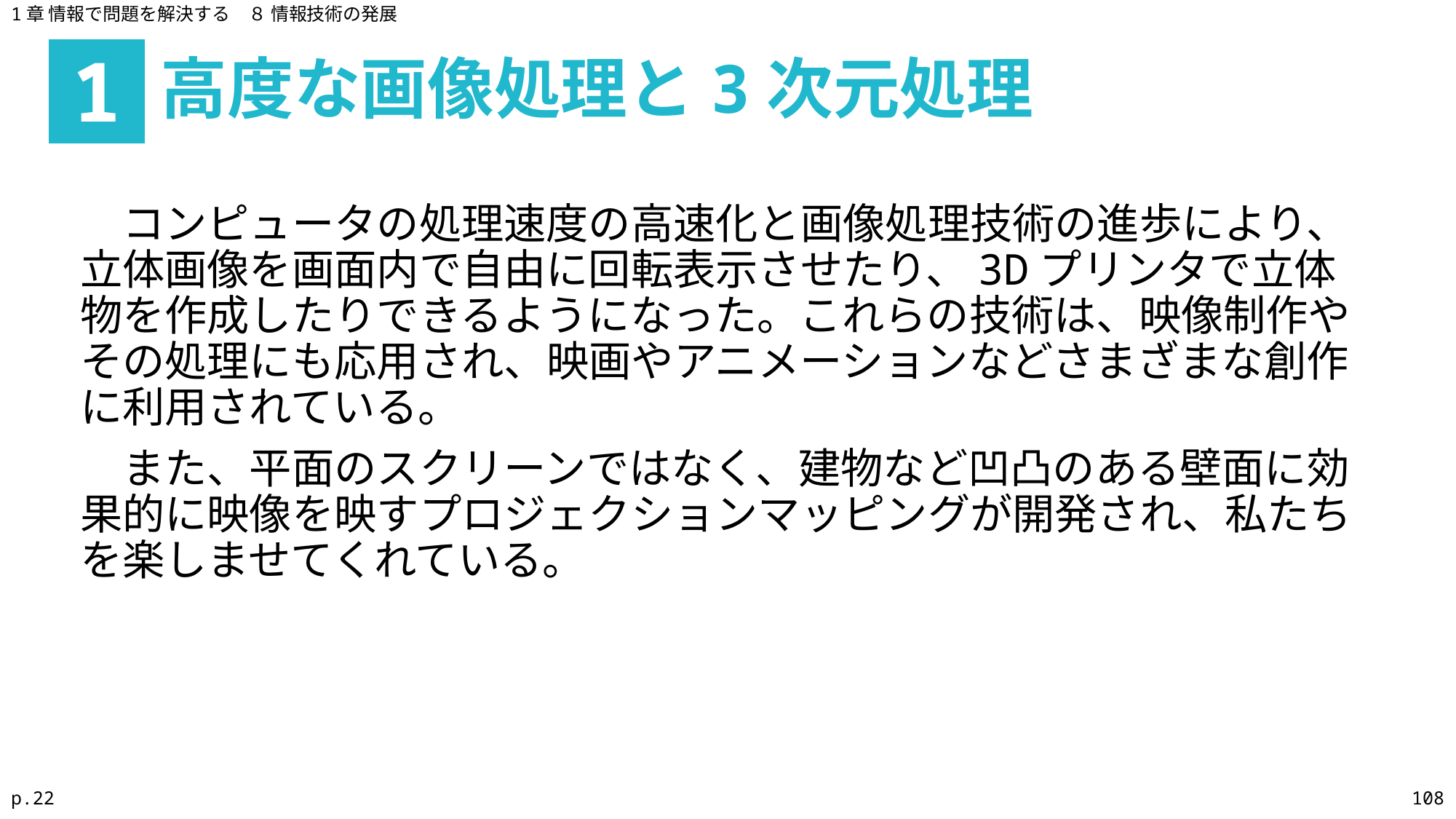

1章 情報で問題を解決する　８ 情報技術の発展
高度な画像処理と3次元処理
1
　コンピュータの処理速度の高速化と画像処理技術の進歩により、立体画像を画面内で自由に回転表示させたり、3Dプリンタで立体物を作成したりできるようになった。これらの技術は、映像制作やその処理にも応用され、映画やアニメーションなどさまざまな創作に利用されている。
　また、平面のスクリーンではなく、建物など凹凸のある壁面に効果的に映像を映すプロジェクションマッピングが開発され、私たちを楽しませてくれている。
p.22
108